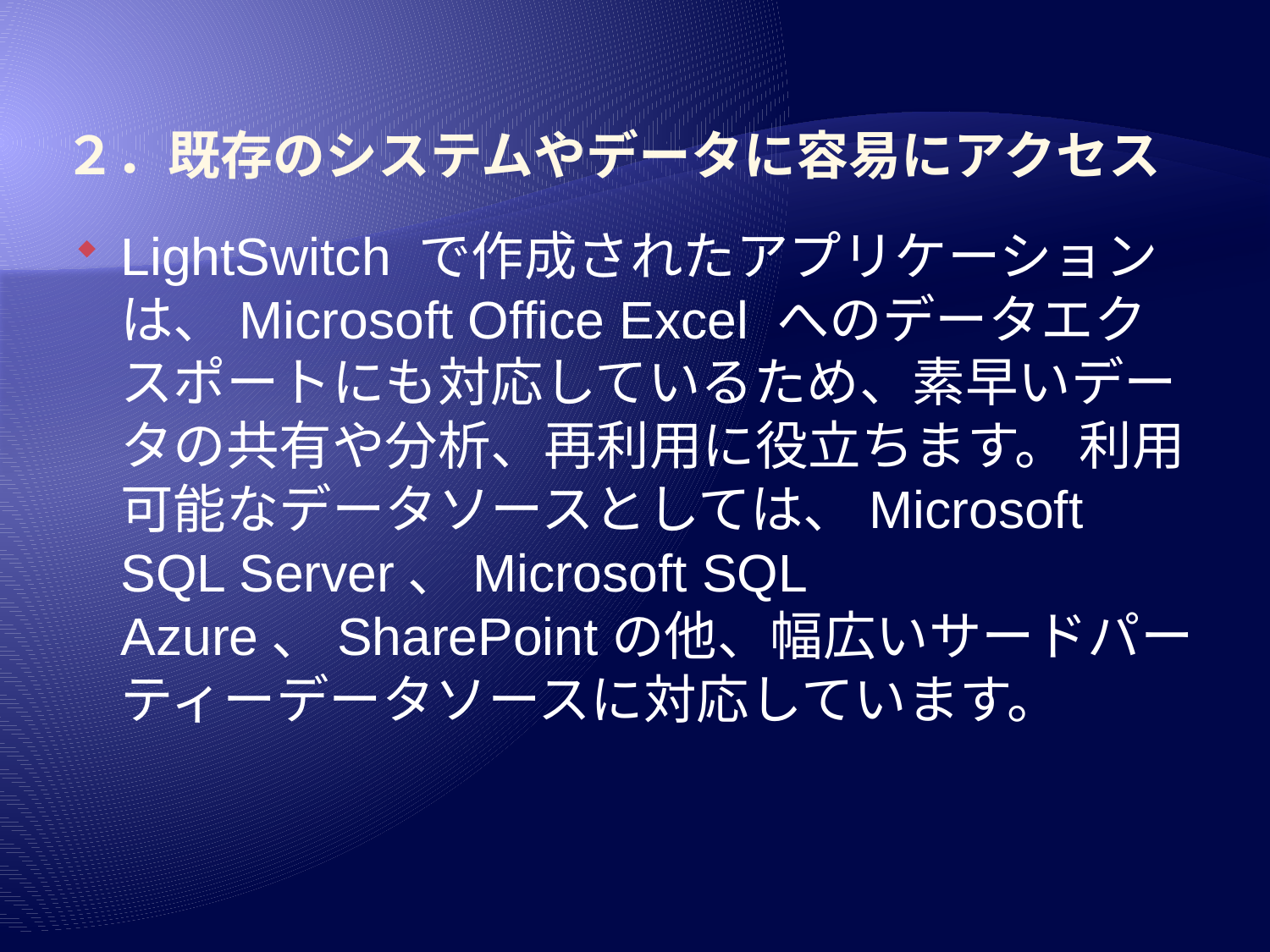

# ２．既存のシステムやデータに容易にアクセス
LightSwitch で作成されたアプリケーションは、Microsoft Office Excel へのデータエクスポートにも対応しているため、素早いデータの共有や分析、再利用に役立ちます。 利用可能なデータソースとしては、Microsoft SQL Server、Microsoft SQL Azure、SharePointの他、幅広いサードパーティーデータソースに対応しています。